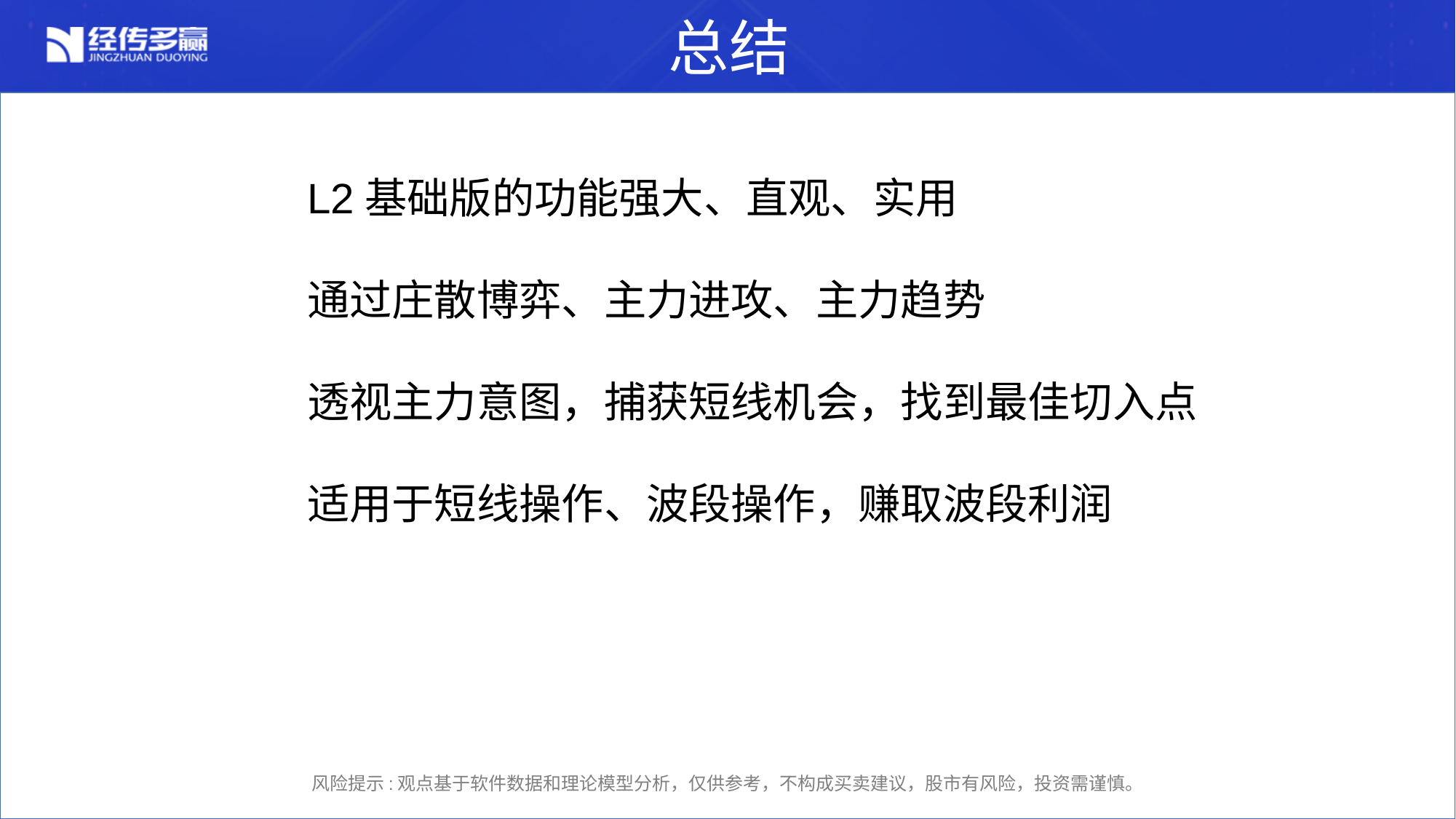

总结
L2基础版的功能强大、直观、实用

通过庄散博弈、主力进攻、主力趋势

透视主力意图，捕获短线机会，找到最佳切入点

适用于短线操作、波段操作，赚取波段利润